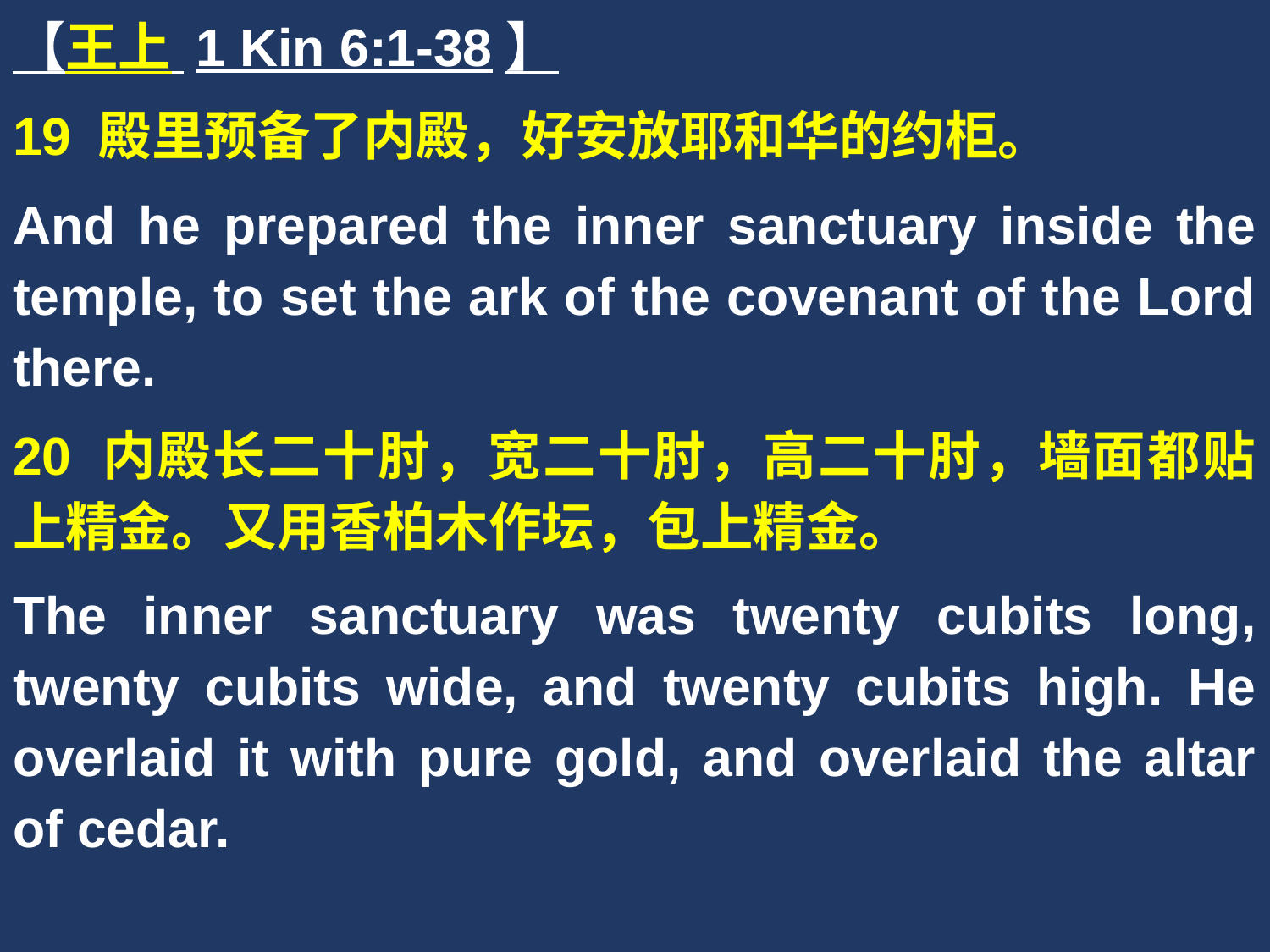

【王上 1 Kin 6:1-38】
19 殿里预备了内殿，好安放耶和华的约柜。
And he prepared the inner sanctuary inside the temple, to set the ark of the covenant of the Lord there.
20 内殿长二十肘，宽二十肘，高二十肘，墙面都贴上精金。又用香柏木作坛，包上精金。
The inner sanctuary was twenty cubits long, twenty cubits wide, and twenty cubits high. He overlaid it with pure gold, and overlaid the altar of cedar.